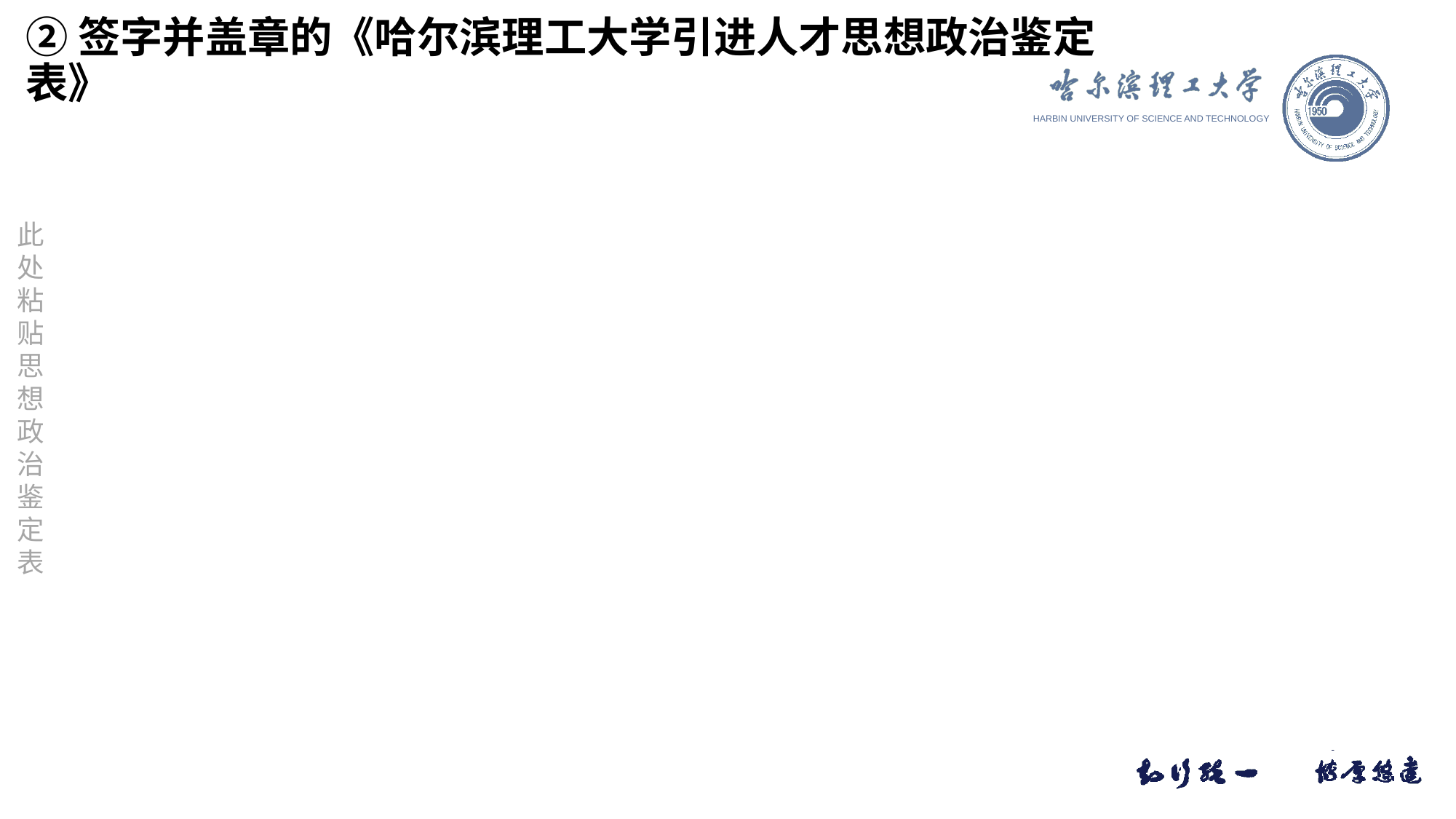

②签字并盖章的《哈尔滨理工大学引进人才思想政治鉴定表》

此
处
粘
贴思想政治鉴定表